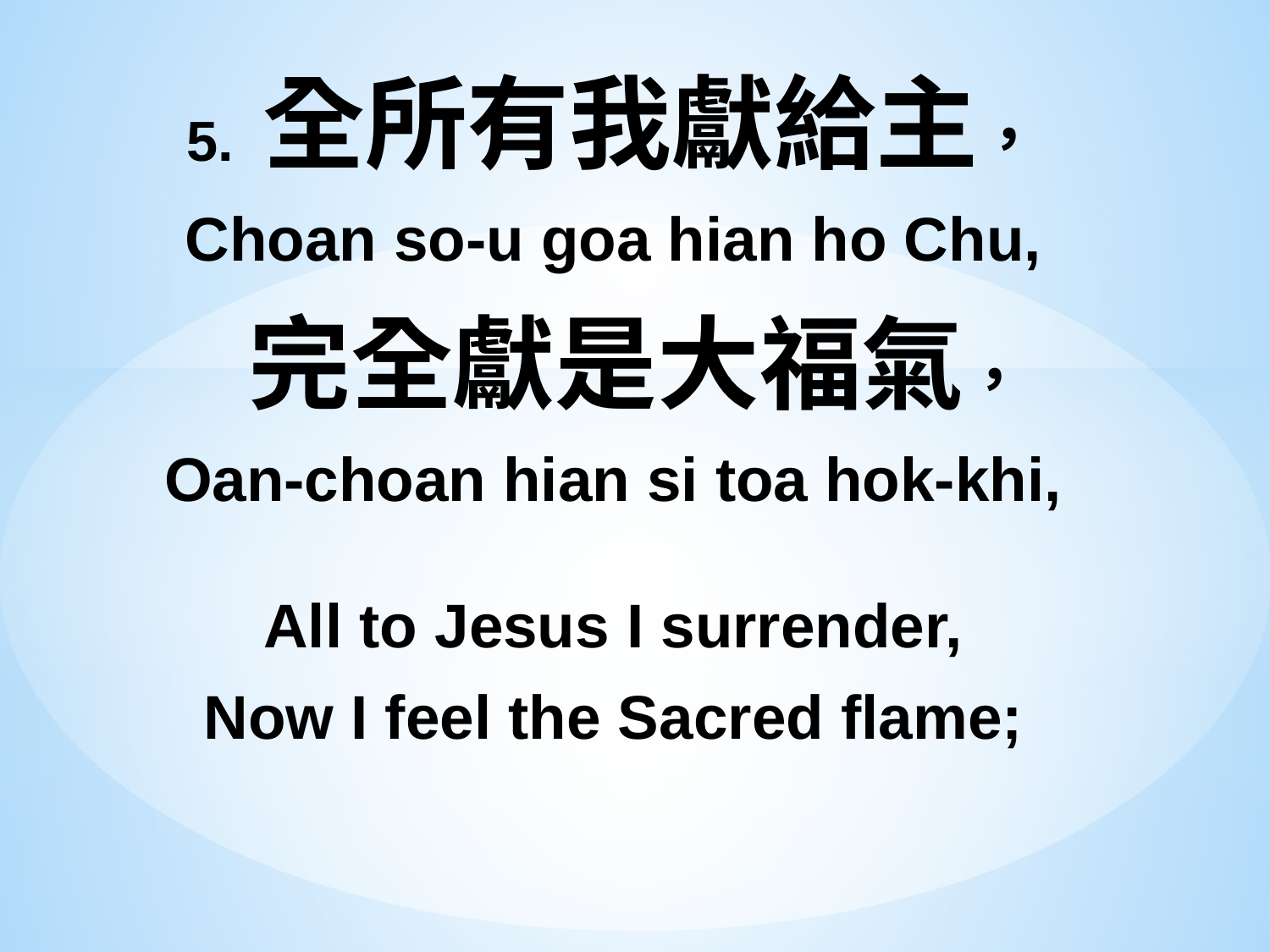

5. 全所有我獻給主，
Choan so-u goa hian ho Chu,
 完全獻是大福氣，
Oan-choan hian si toa hok-khi,

All to Jesus I surrender,
Now I feel the Sacred flame;